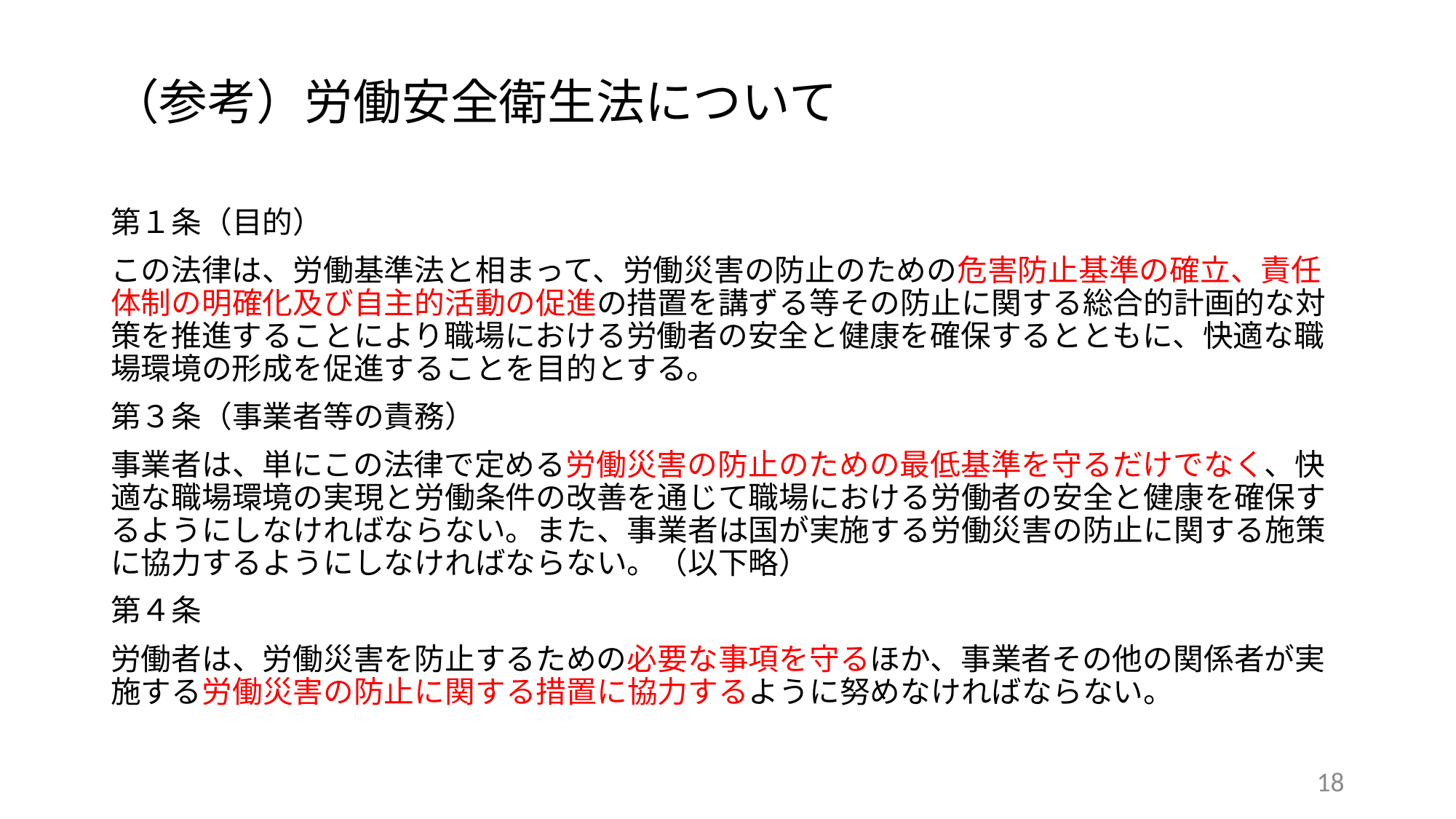

（参考）労働安全衛生法について
第１条（目的）
この法律は、労働基準法と相まって、労働災害の防止のための危害防止基準の確立、責任体制の明確化及び自主的活動の促進の措置を講ずる等その防止に関する総合的計画的な対策を推進することにより職場における労働者の安全と健康を確保するとともに、快適な職場環境の形成を促進することを目的とする。
第３条（事業者等の責務）
事業者は、単にこの法律で定める労働災害の防止のための最低基準を守るだけでなく、快適な職場環境の実現と労働条件の改善を通じて職場における労働者の安全と健康を確保するようにしなければならない。また、事業者は国が実施する労働災害の防止に関する施策に協力するようにしなければならない。（以下略）
第４条
労働者は、労働災害を防止するための必要な事項を守るほか、事業者その他の関係者が実施する労働災害の防止に関する措置に協力するように努めなければならない。
18